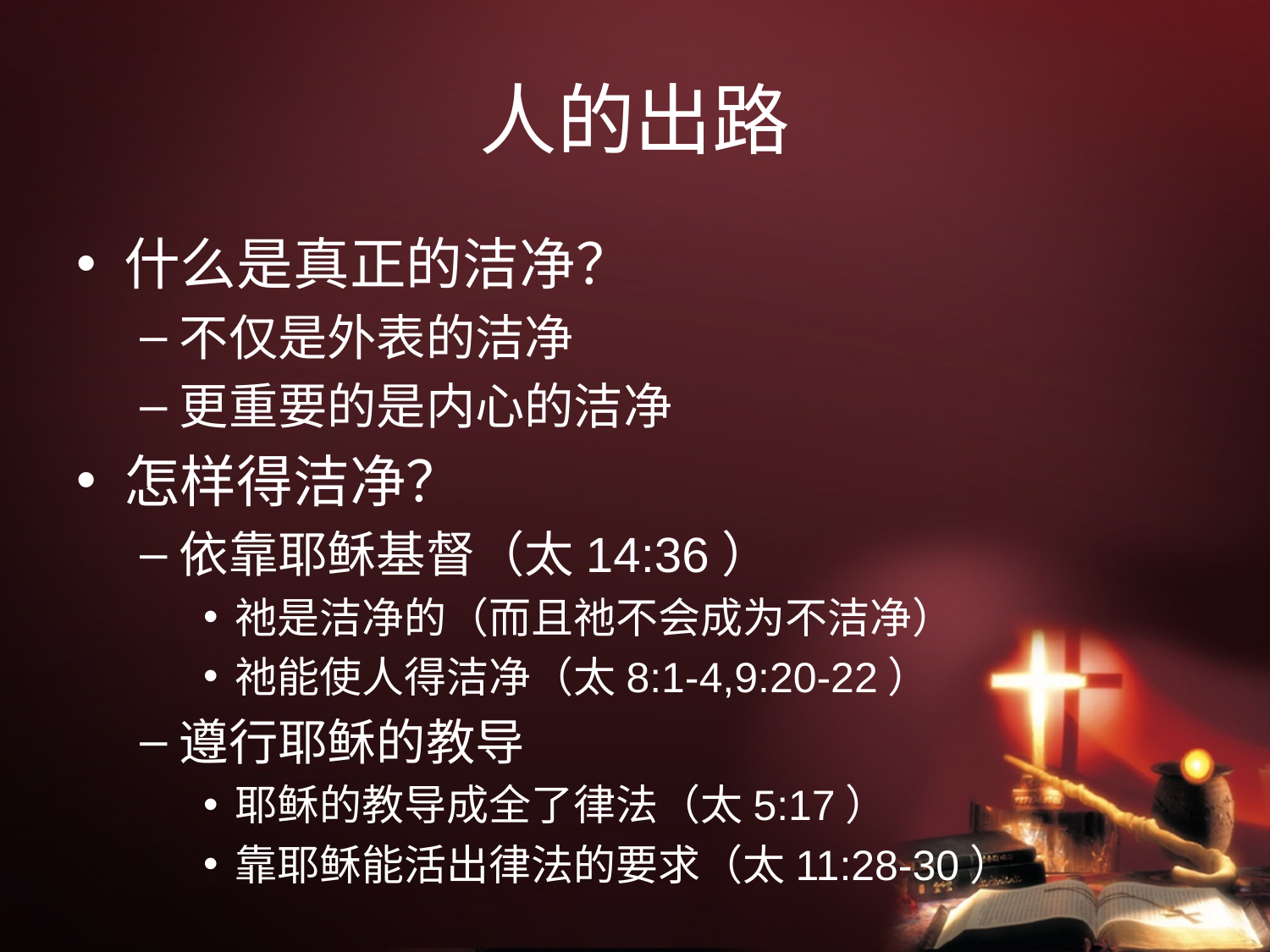

# 人的出路
什么是真正的洁净？
不仅是外表的洁净
更重要的是内心的洁净
怎样得洁净？
依靠耶稣基督（太14:36）
祂是洁净的（而且祂不会成为不洁净）
祂能使人得洁净（太8:1-4,9:20-22）
遵行耶稣的教导
耶稣的教导成全了律法（太5:17）
靠耶稣能活出律法的要求（太11:28-30）